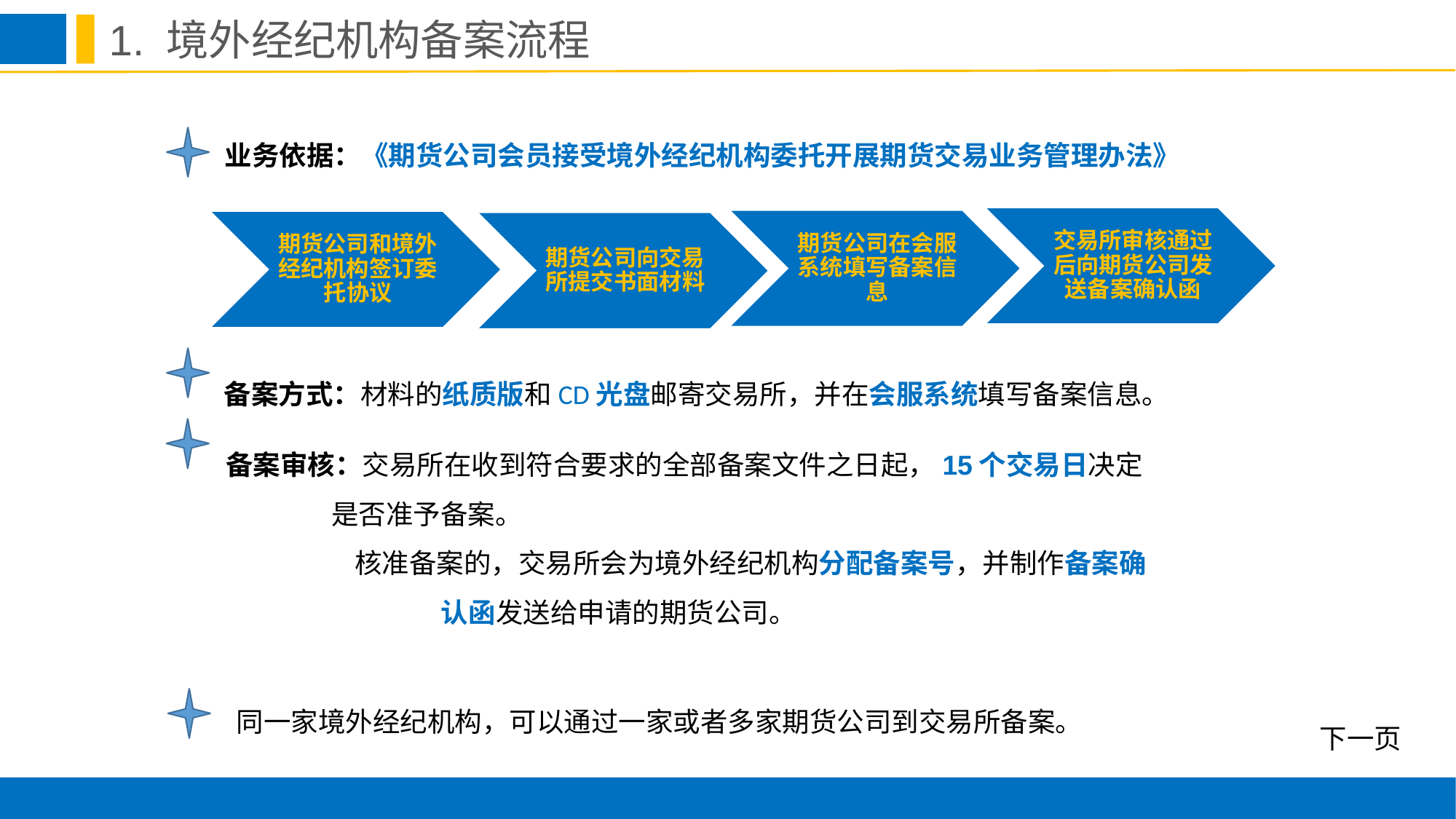

1. 境外经纪机构备案流程

期货公司和境外经纪机构签订委托协议
期货公司向交易所提交书面材料
交易所审核通过后向期货公司发送备案确认函
期货公司在会服系统填写备案信息
业务依据：《期货公司会员接受境外经纪机构委托开展期货交易业务管理办法》

备案方式：材料的纸质版和CD光盘邮寄交易所，并在会服系统填写备案信息。

备案审核：交易所在收到符合要求的全部备案文件之日起，15个交易日决定
                是否准予备案。
核准备案的，交易所会为境外经纪机构分配备案号，并制作备案确                 认函发送给申请的期货公司。
同一家境外经纪机构，可以通过一家或者多家期货公司到交易所备案。

下一页